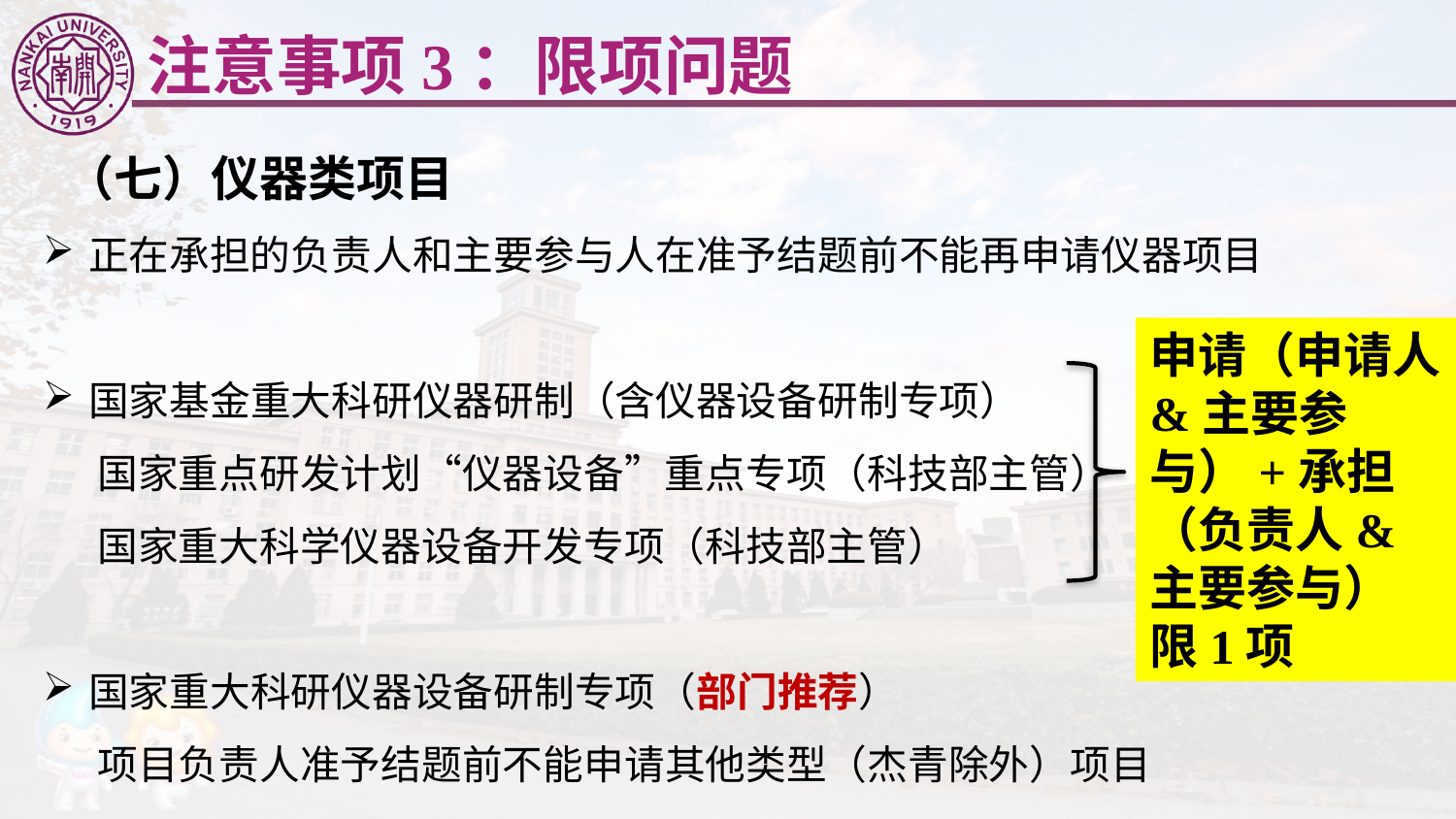

注意事项3：限项问题
 （七）仪器类项目
正在承担的负责人和主要参与人在准予结题前不能再申请仪器项目

国家基金重大科研仪器研制（含仪器设备研制专项）
     国家重点研发计划“仪器设备”重点专项（科技部主管）
     国家重大科学仪器设备开发专项（科技部主管）

国家重大科研仪器设备研制专项（部门推荐）
     项目负责人准予结题前不能申请其他类型（杰青除外）项目

申请（申请人&主要参与）+承担（负责人&主要参与）
限1项